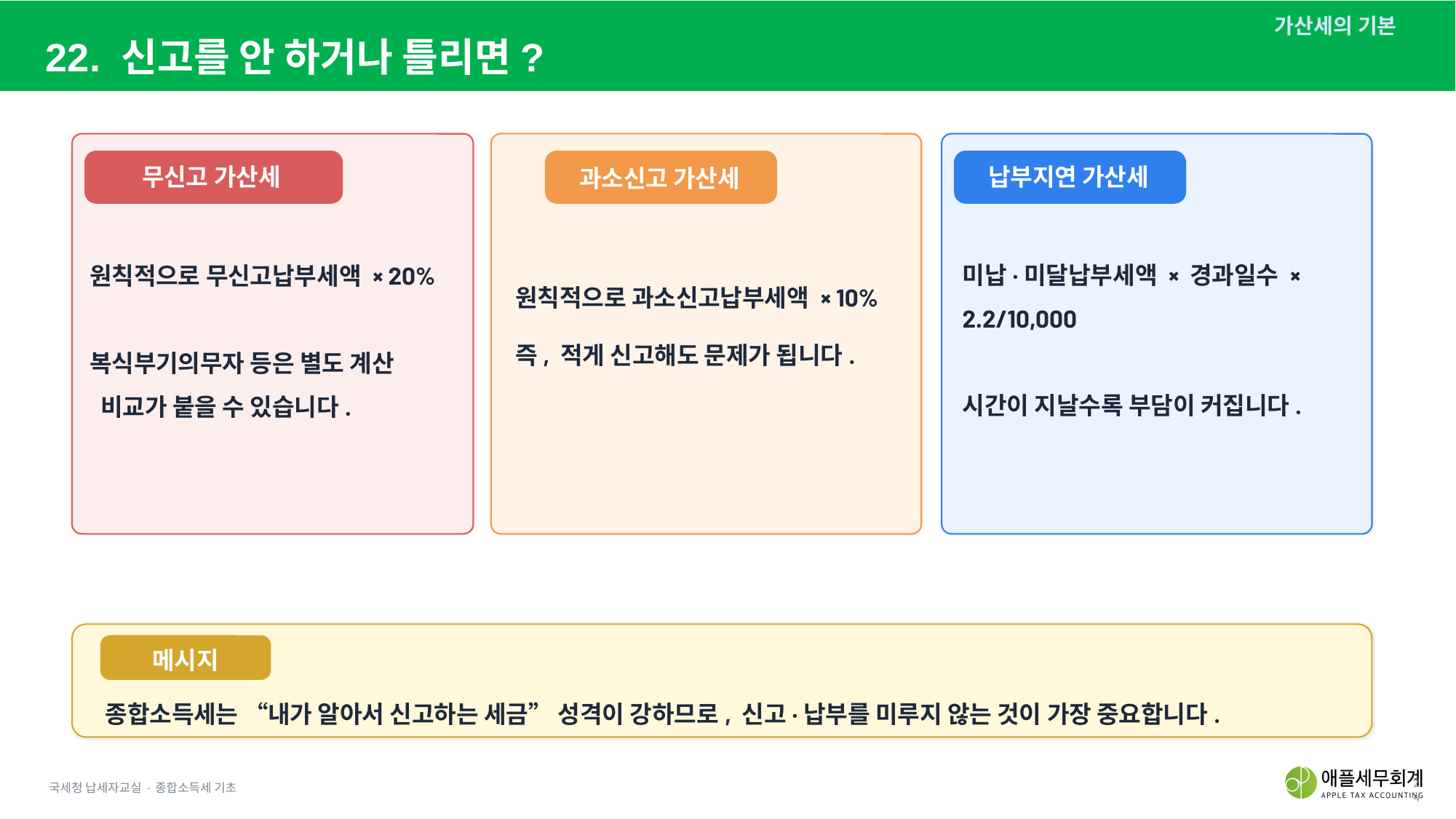

가산세의 기본
22. 신고를 안 하거나 틀리면?

무신고 가산세
납부지연 가산세
과소신고 가산세
미납·미달납부세액 × 경과일수 × 2.2/10,000

시간이 지날수록 부담이 커집니다.
원칙적으로 무신고납부세액 × 20%

복식부기의무자 등은 별도 계산
 비교가 붙을 수 있습니다.
원칙적으로 과소신고납부세액 × 10%

즉, 적게 신고해도 문제가 됩니다.

메시지
종합소득세는 “내가 알아서 신고하는 세금” 성격이 강하므로, 신고·납부를 미루지 않는 것이 가장 중요합니다.
국세청 납세자교실 · 종합소득세 기초
24